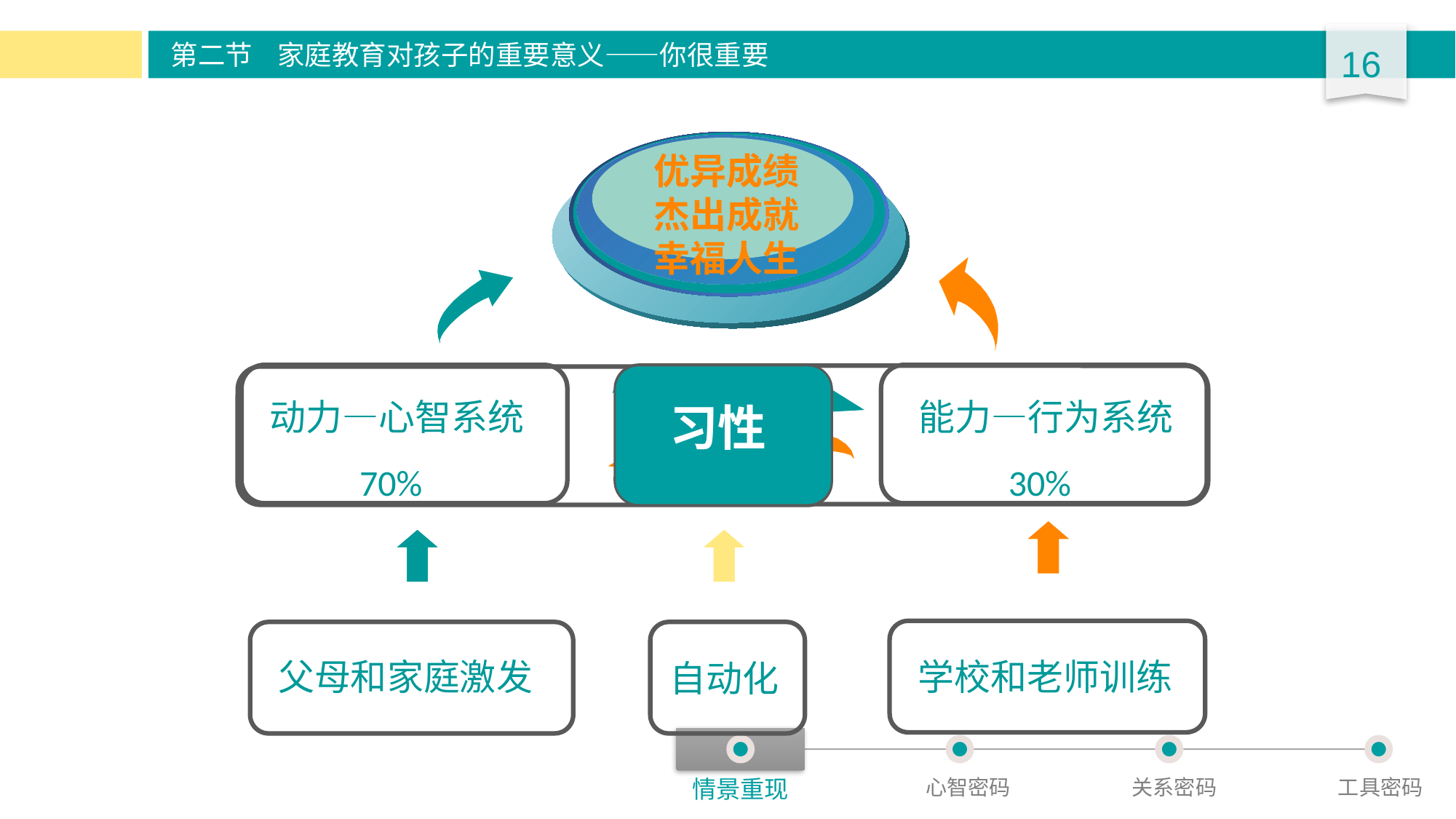

第二节    家庭教育对孩子的重要意义——你很重要

优异成绩
杰出成就
幸福人生

动力—心智系统
           70%
能力—行为系统
           30%
习性

父母和家庭激发
学校和老师训练
自动化